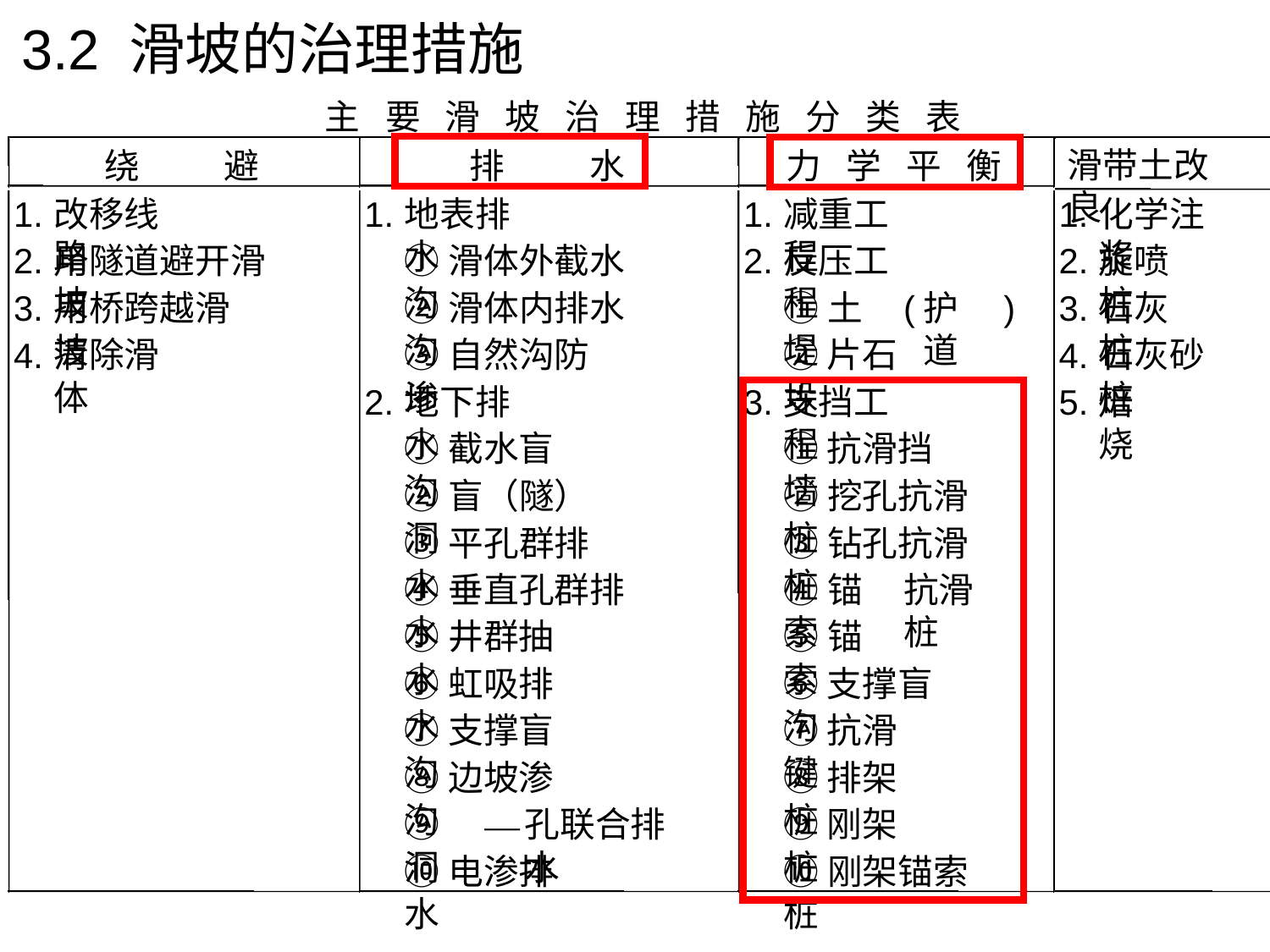

3.2 滑坡的治理措施

主

要

滑

坡

治

理

措

施

分

类

表

绕

避

排

水

力

学

平

衡

滑带土改良

1.
改移线路

1.
地表排水

1.
减重工程

1.
化学注浆

2.
用隧道避开滑坡

①滑体外截水沟

2.
反压工程

2.
旋喷桩

3.
用桥跨越滑坡

②滑体内排水沟

①土堤
(
护道
)

3.
石灰桩

4.
清除滑体

③自然沟防渗

②片石垛

4.
石灰砂桩

2.
地下排水

3.
支挡工程

5.
焙烧

①截水盲沟

①抗滑挡墙

②盲（隧）洞

②挖孔抗滑桩

③平孔群排水

③钻孔抗滑桩

④垂直孔群排水

④锚索
抗滑桩

⑤井群抽水

⑤锚索

⑥虹吸排水

⑥支撑盲沟

⑦支撑盲沟

⑦抗滑键

⑧边坡渗沟

⑧排架桩

⑨洞
—
孔联合排水

⑨刚架桩

⑩电渗排水

⑩刚架锚索桩